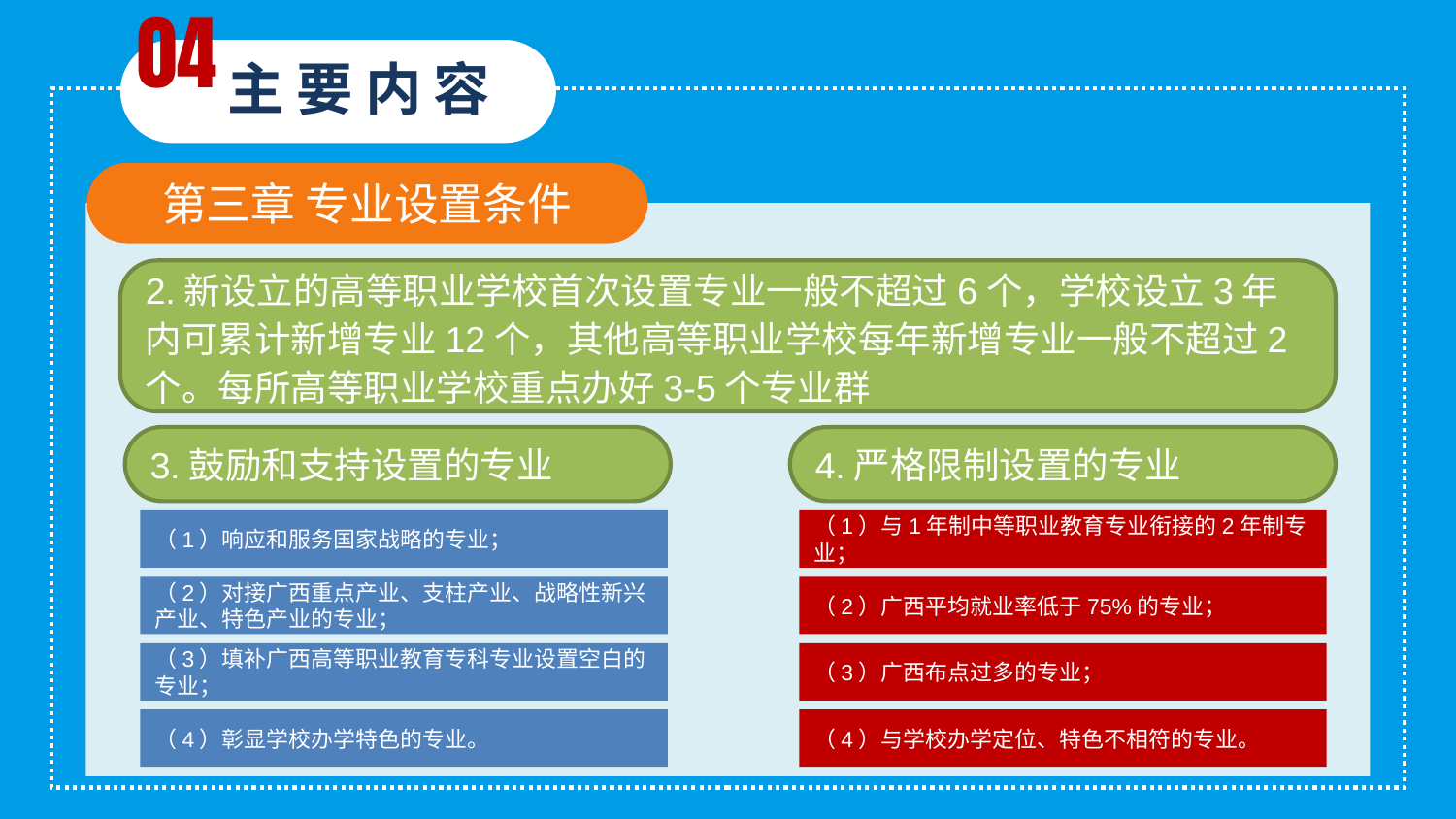

04

主要内容

第三章 专业设置条件

2.新设立的高等职业学校首次设置专业一般不超过6个，学校设立3年内可累计新增专业12个，其他高等职业学校每年新增专业一般不超过2个。每所高等职业学校重点办好3-5个专业群
3.鼓励和支持设置的专业
4.严格限制设置的专业
（1）响应和服务国家战略的专业；
（1）与1年制中等职业教育专业衔接的2年制专业；
（2）对接广西重点产业、支柱产业、战略性新兴产业、特色产业的专业；
（2）广西平均就业率低于75%的专业；
（3）填补广西高等职业教育专科专业设置空白的专业；
（3）广西布点过多的专业；
（4）彰显学校办学特色的专业。
（4）与学校办学定位、特色不相符的专业。